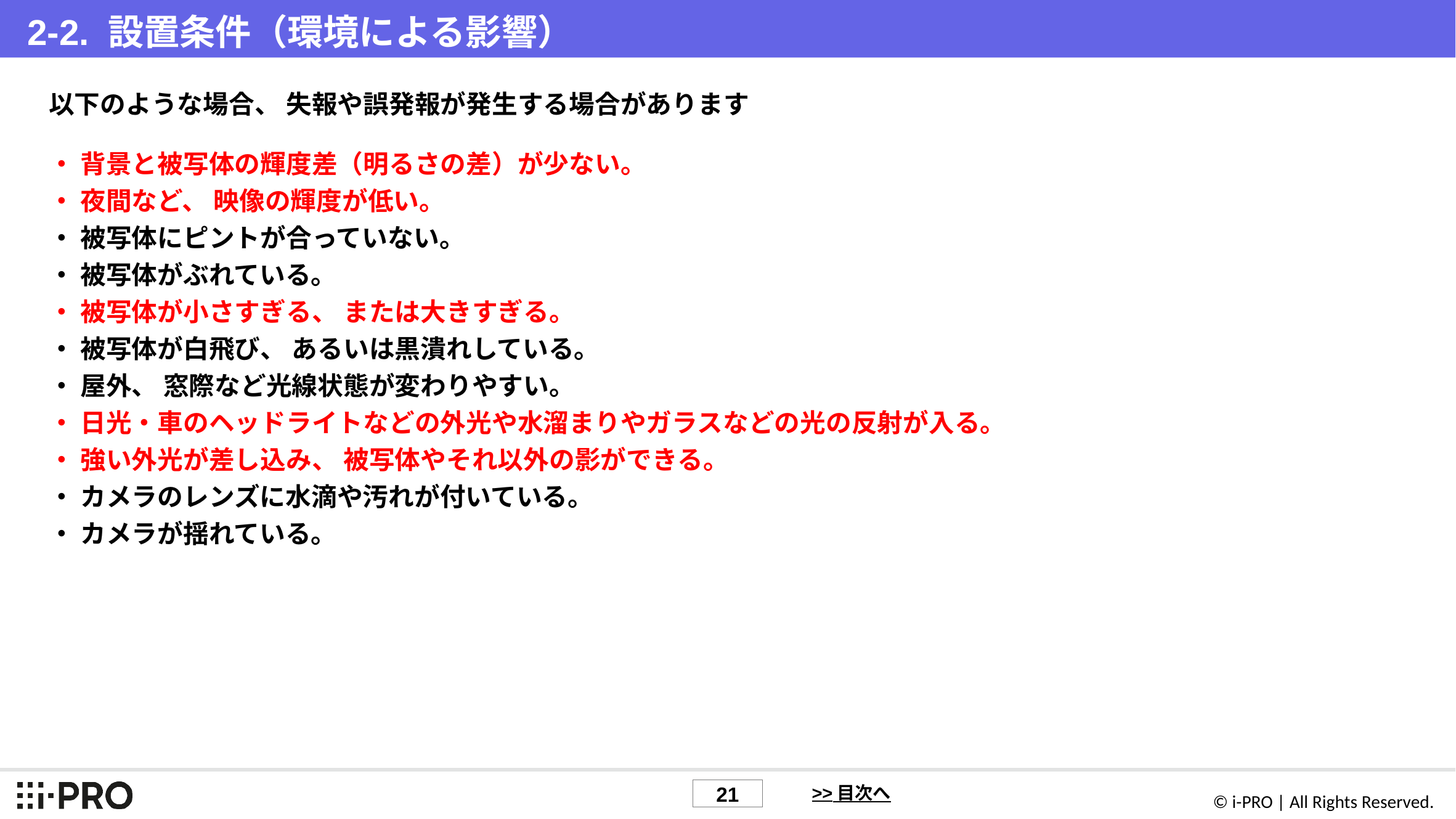

# 2-2. 設置条件（環境による影響）
以下のような場合、 失報や誤発報が発生する場合があります
・ 背景と被写体の輝度差（明るさの差）が少ない。
・ 夜間など、 映像の輝度が低い。
・ 被写体にピントが合っていない。
・ 被写体がぶれている。
・ 被写体が小さすぎる、 または大きすぎる。
・ 被写体が白飛び、 あるいは黒潰れしている。
・ 屋外、 窓際など光線状態が変わりやすい。
・ 日光・車のヘッドライトなどの外光や水溜まりやガラスなどの光の反射が入る。
・ 強い外光が差し込み、 被写体やそれ以外の影ができる。
・ カメラのレンズに水滴や汚れが付いている。
・ カメラが揺れている。
>> 目次へ